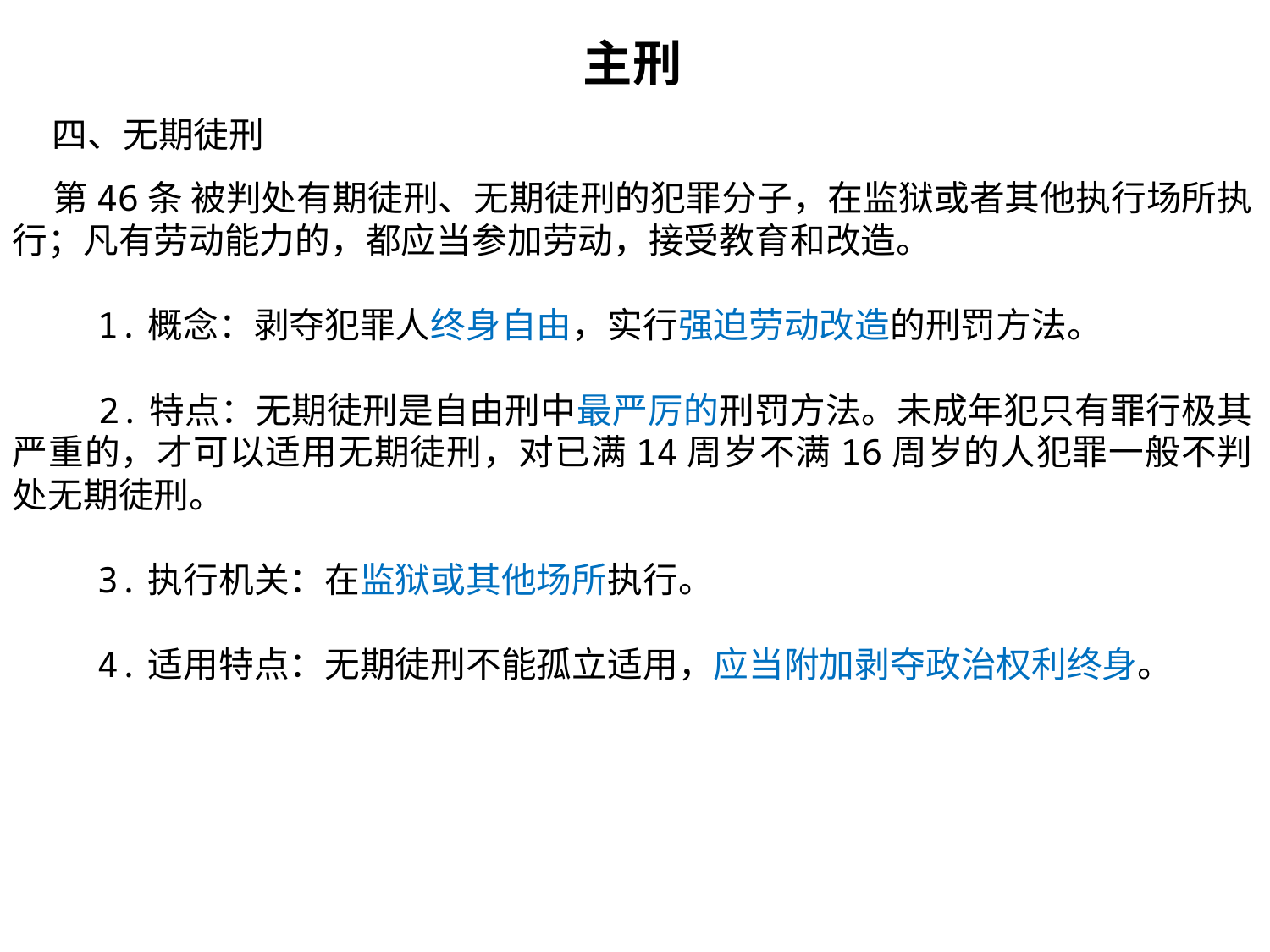

主刑

    四、无期徒刑

    第46条 被判处有期徒刑、无期徒刑的犯罪分子，在监狱或者其他执行场所执行；凡有劳动能力的，都应当参加劳动，接受教育和改造。

    1.概念：剥夺犯罪人终身自由，实行强迫劳动改造的刑罚方法。

    2.特点：无期徒刑是自由刑中最严厉的刑罚方法。未成年犯只有罪行极其严重的，才可以适用无期徒刑，对已满14周岁不满16周岁的人犯罪一般不判处无期徒刑。

    3.执行机关：在监狱或其他场所执行。

    4.适用特点：无期徒刑不能孤立适用，应当附加剥夺政治权利终身。